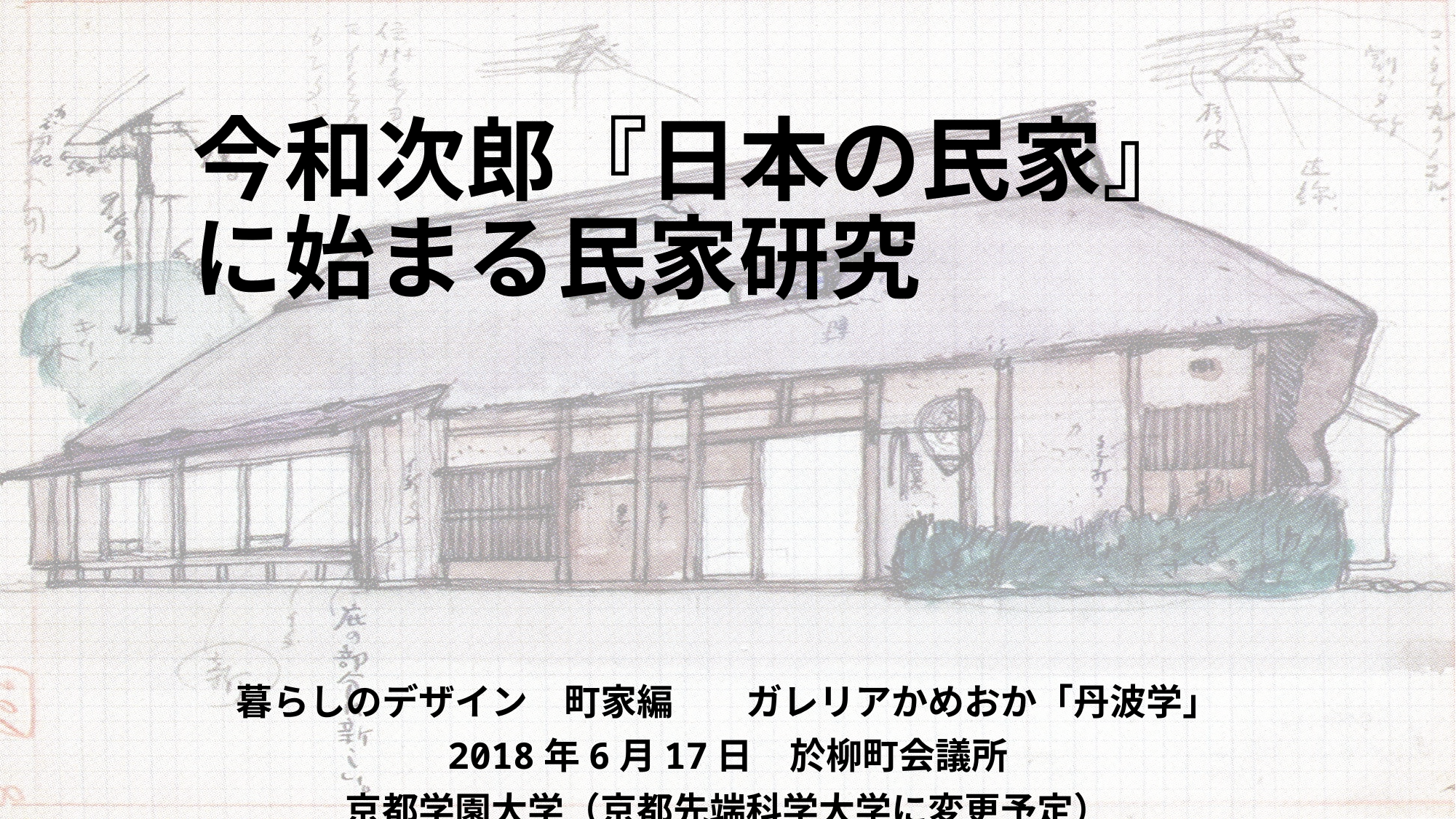

# 今和次郎『日本の民家』 に始まる民家研究
暮らしのデザイン　町家編　　ガレリアかめおか「丹波学」
2018年6月17日　於柳町会議所
京都学園大学（京都先端科学大学に変更予定）
人文学部特任教授　堀田　穣